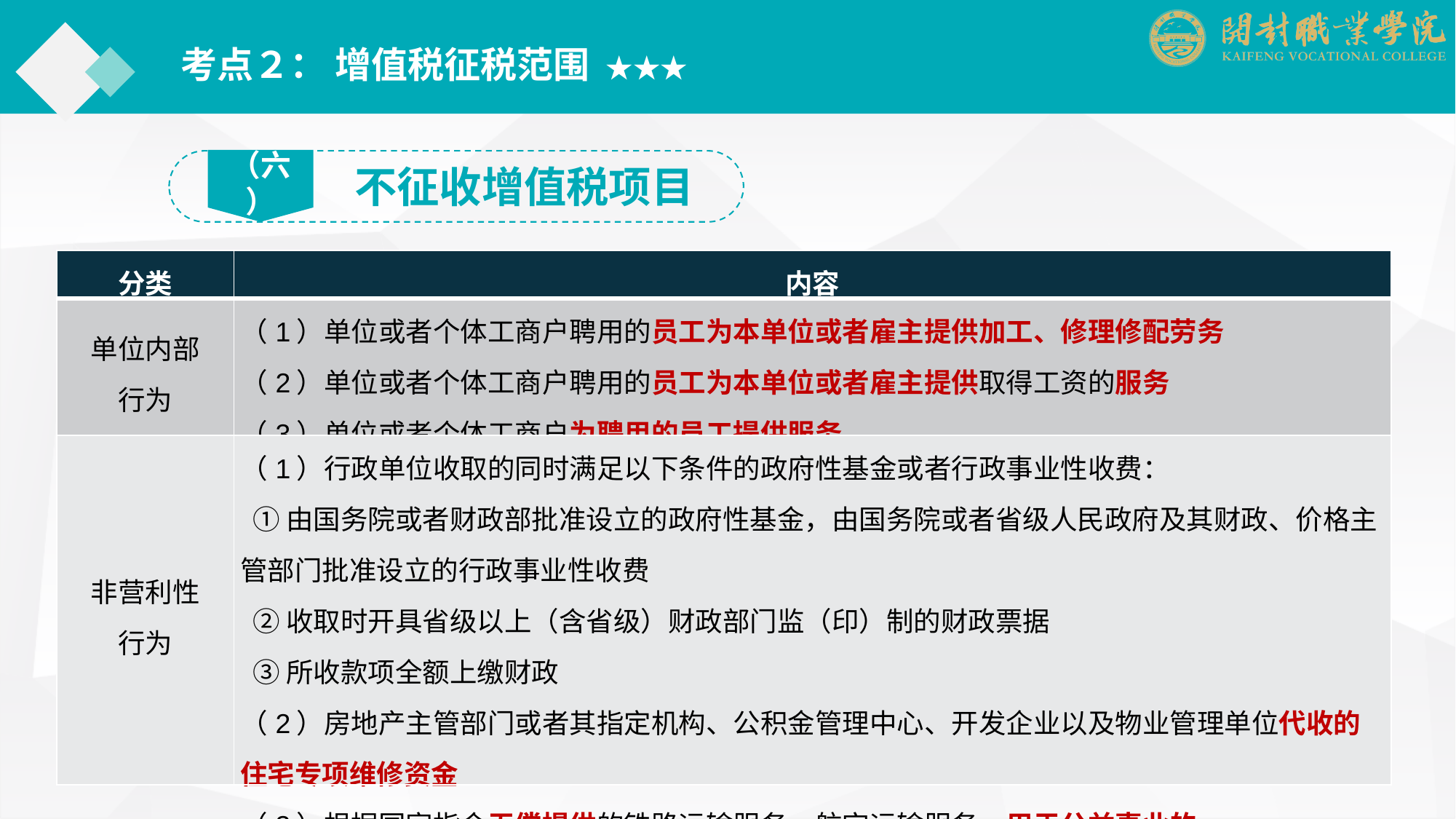

考点２： 增值税征税范围  ★★★
（六）

不征收增值税项目
| 分类 | 内容 |
| --- | --- |
| 单位内部 行为 | （1）单位或者个体工商户聘用的员工为本单位或者雇主提供加工、修理修配劳务 （2）单位或者个体工商户聘用的员工为本单位或者雇主提供取得工资的服务 （3）单位或者个体工商户为聘用的员工提供服务 |
| 非营利性 行为 | （1）行政单位收取的同时满足以下条件的政府性基金或者行政事业性收费： ① 由国务院或者财政部批准设立的政府性基金，由国务院或者省级人民政府及其财政、价格主管部门批准设立的行政事业性收费 ② 收取时开具省级以上（含省级）财政部门监（印）制的财政票据 ③ 所收款项全额上缴财政 （2）房地产主管部门或者其指定机构、公积金管理中心、开发企业以及物业管理单位代收的住宅专项维修资金 （3）根据国家指令无偿提供的铁路运输服务、航空运输服务，用于公益事业的 |